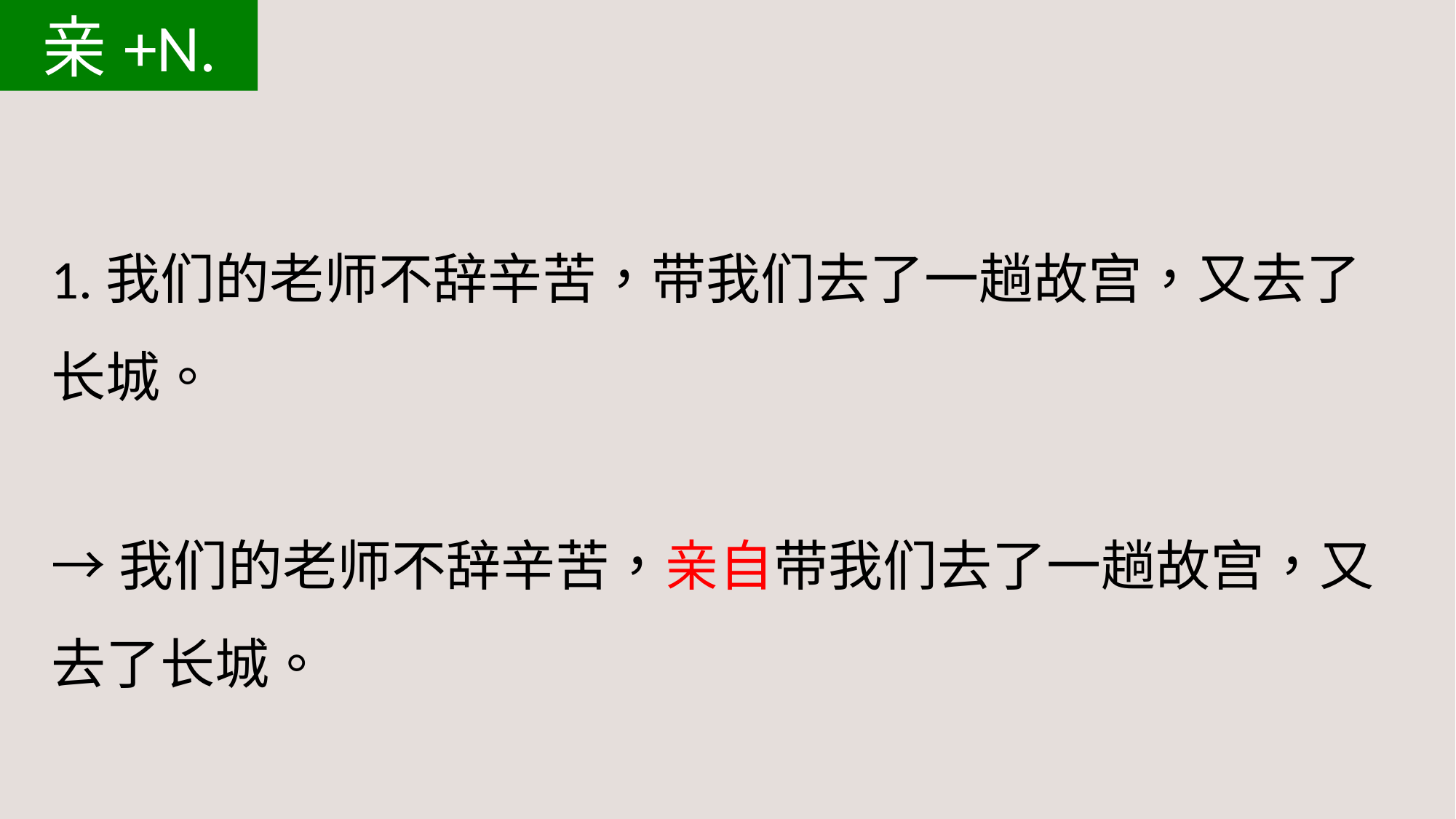

亲+N.
1.我们的老师不辞辛苦，带我们去了一趟故宫，又去了长城。
→我们的老师不辞辛苦，亲自带我们去了一趟故宫，又去了长城。